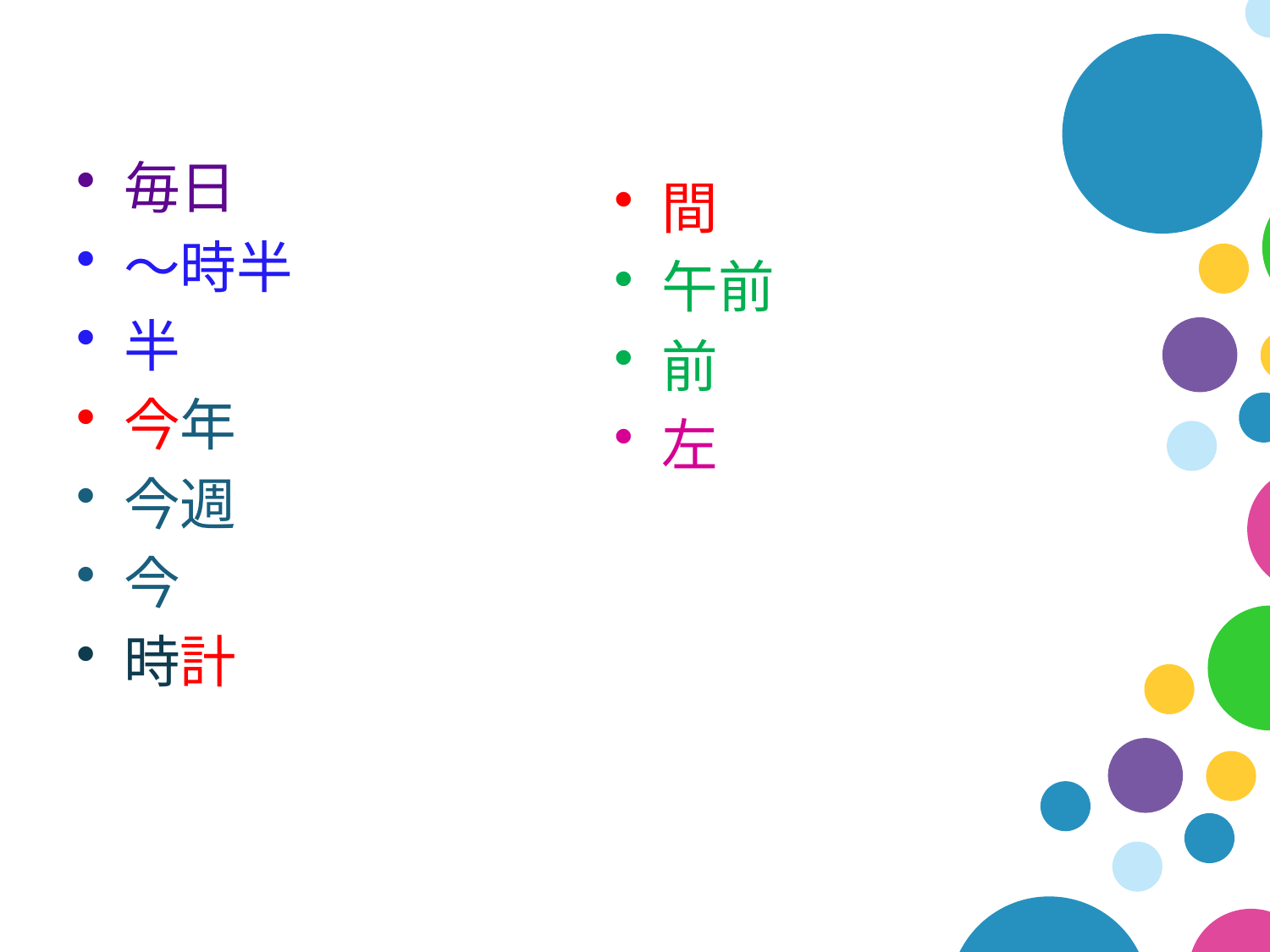

毎日
～時半
半
今年
今週
今
時計
間
午前
前
左